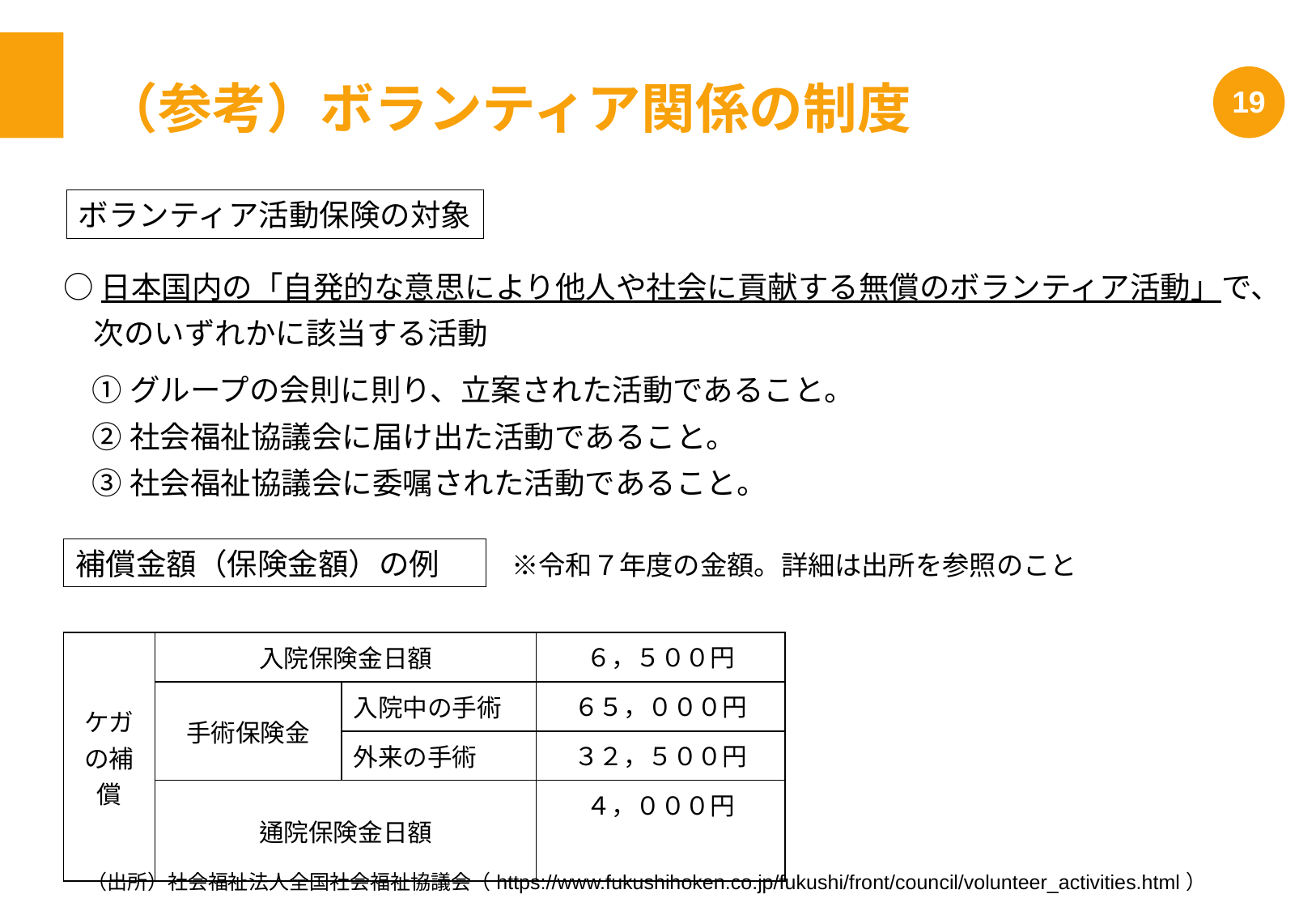

（参考）ボランティア関係の制度
19
ボランティア活動保険の対象
○日本国内の「自発的な意思により他人や社会に貢献する無償のボランティア活動」で、
　次のいずれかに該当する活動
①グループの会則に則り、立案された活動であること。
②社会福祉協議会に届け出た活動であること。
③社会福祉協議会に委嘱された活動であること。
補償金額（保険金額）の例
　  ※令和７年度の金額。詳細は出所を参照のこと
| ケガの補償 | 入院保険金日額 |  | ６，５００円 |
| --- | --- | --- | --- |
|  | 手術保険金 | 入院中の手術 | ６５，０００円 |
|  |  | 外来の手術 | ３２，５００円 |
|  | 通院保険金日額 |  | ４，０００円 |
（出所）社会福祉法人全国社会福祉協議会（https://www.fukushihoken.co.jp/fukushi/front/council/volunteer_activities.html）